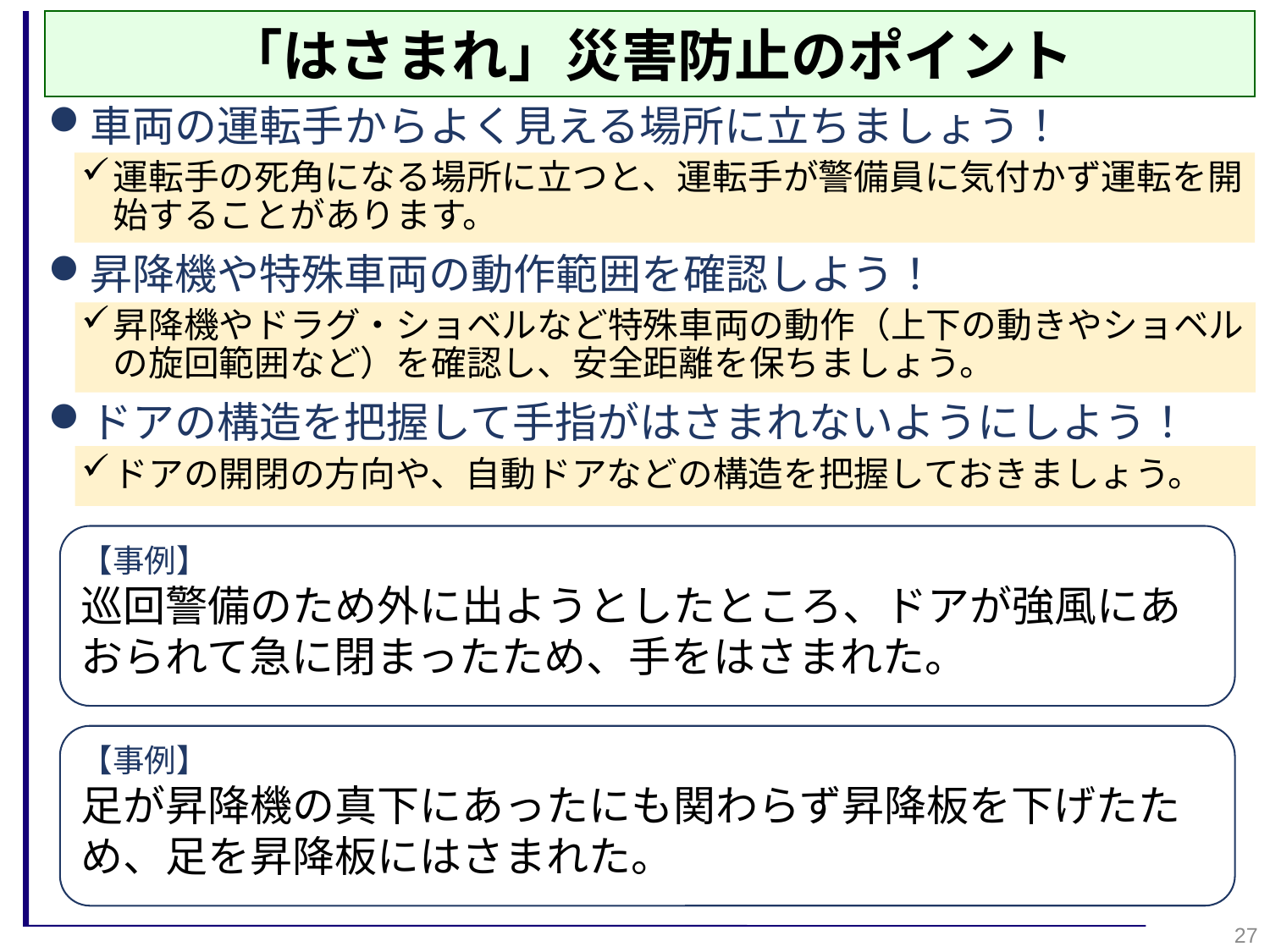

「はさまれ」災害防止のポイント
車両の運転手からよく見える場所に立ちましょう！
運転手の死角になる場所に立つと、運転手が警備員に気付かず運転を開始することがあります。
昇降機や特殊車両の動作範囲を確認しよう！
昇降機やドラグ・ショベルなど特殊車両の動作（上下の動きやショベルの旋回範囲など）を確認し、安全距離を保ちましょう。
ドアの構造を把握して手指がはさまれないようにしよう！
ドアの開閉の方向や、自動ドアなどの構造を把握しておきましょう。

【事例】
巡回警備のため外に出ようとしたところ、ドアが強風にあおられて急に閉まったため、手をはさまれた。
【事例】
足が昇降機の真下にあったにも関わらず昇降板を下げたため、足を昇降板にはさまれた。
27